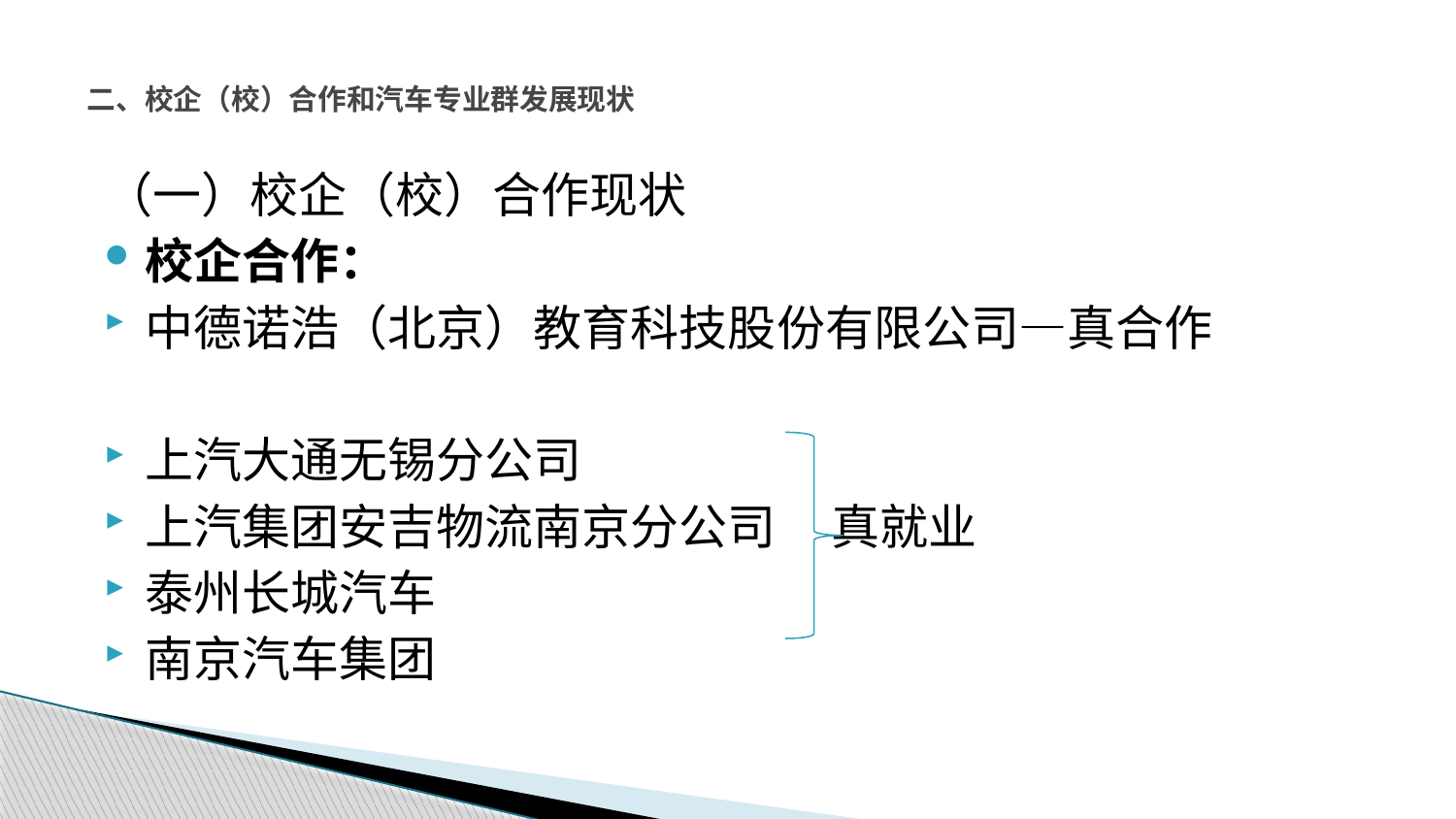

# 二、校企（校）合作和汽车专业群发展现状
（一）校企（校）合作现状
校企合作：
中德诺浩（北京）教育科技股份有限公司—真合作

上汽大通无锡分公司
上汽集团安吉物流南京分公司     真就业
泰州长城汽车
南京汽车集团